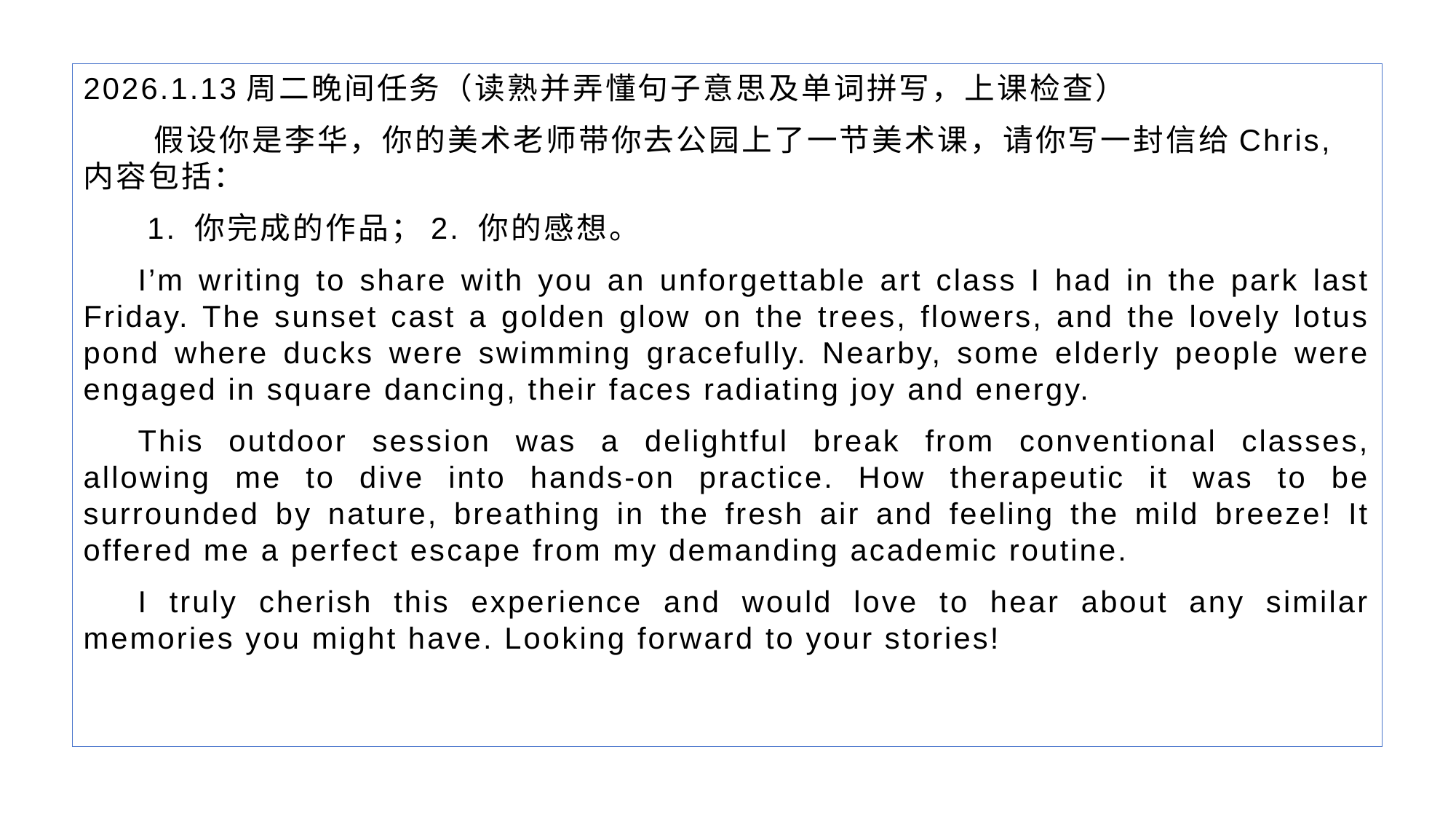

2026.1.13周二晚间任务（读熟并弄懂句子意思及单词拼写，上课检查）
 假设你是李华，你的美术老师带你去公园上了一节美术课，请你写一封信给Chris, 内容包括：
      1. 你完成的作品；2. 你的感想。
I’m writing to share with you an unforgettable art class I had in the park last Friday. The sunset cast a golden glow on the trees, flowers, and the lovely lotus pond where ducks were swimming gracefully. Nearby, some elderly people were engaged in square dancing, their faces radiating joy and energy.
This outdoor session was a delightful break from conventional classes, allowing me to dive into hands-on practice. How therapeutic it was to be surrounded by nature, breathing in the fresh air and feeling the mild breeze! It offered me a perfect escape from my demanding academic routine.
I truly cherish this experience and would love to hear about any similar memories you might have. Looking forward to your stories!